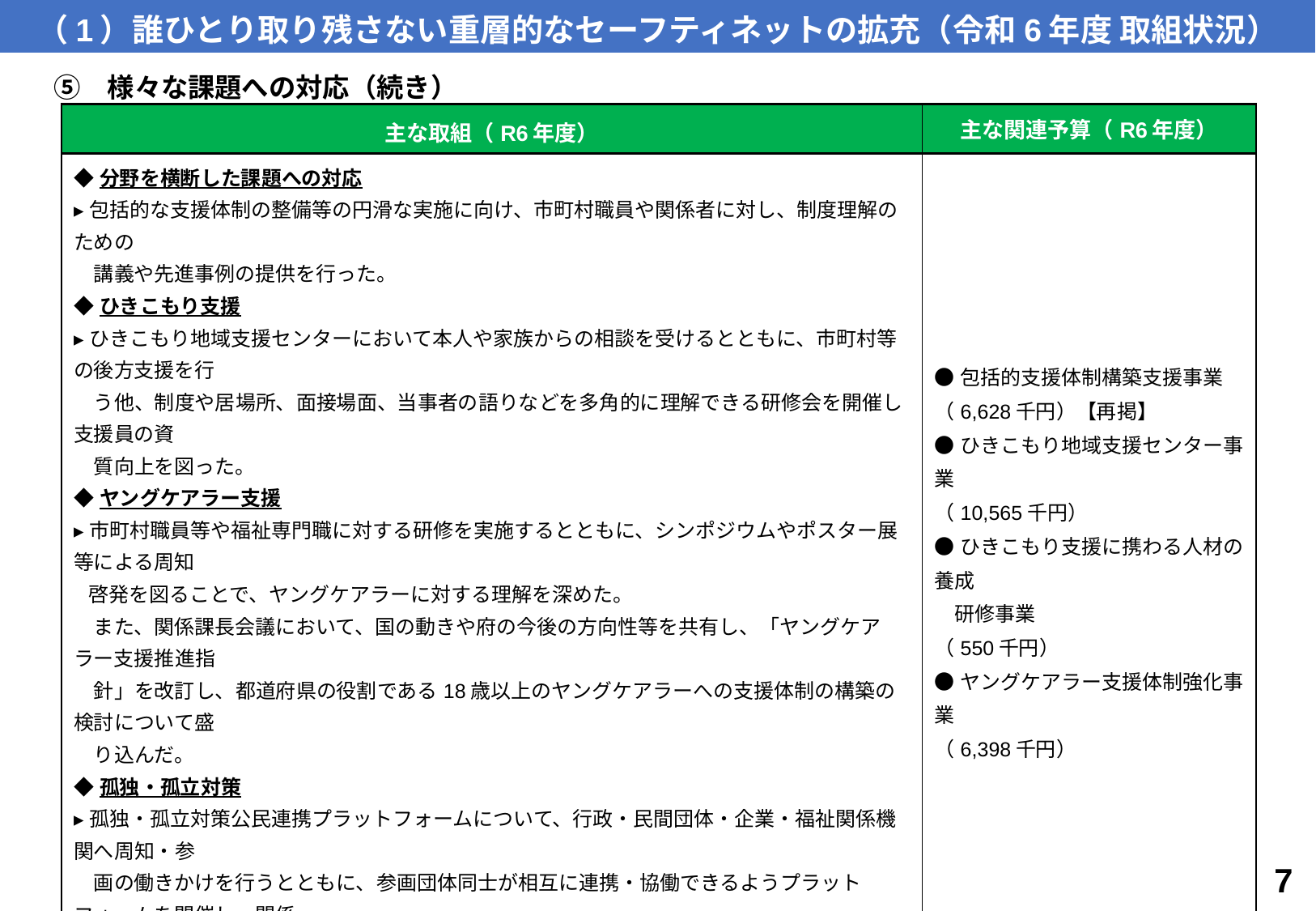

（1）誰ひとり取り残さない重層的なセーフティネットの拡充（令和6年度 取組状況）
　⑤　様々な課題への対応（続き）
| 主な取組（R6年度） | 主な関連予算（R6年度） |
| --- | --- |
| ◆分野を横断した課題への対応 ▸包括的な支援体制の整備等の円滑な実施に向け、市町村職員や関係者に対し、制度理解のための 　講義や先進事例の提供を行った。 ◆ひきこもり支援 ▸ひきこもり地域支援センターにおいて本人や家族からの相談を受けるとともに、市町村等の後方支援を行 　う他、制度や居場所、面接場面、当事者の語りなどを多角的に理解できる研修会を開催し支援員の資 　質向上を図った。 ◆ヤングケアラー支援 ▸市町村職員等や福祉専門職に対する研修を実施するとともに、シンポジウムやポスター展等による周知 啓発を図ることで、ヤングケアラーに対する理解を深めた。 　また、関係課長会議において、国の動きや府の今後の方向性等を共有し、「ヤングケアラー支援推進指 　針」を改訂し、都道府県の役割である18歳以上のヤングケアラーへの支援体制の構築の検討について盛 　り込んだ。 ◆孤独・孤立対策 ▸孤独・孤立対策公民連携プラットフォームについて、行政・民間団体・企業・福祉関係機関へ周知・参 　画の働きかけを行うとともに、参画団体同士が相互に連携・協働できるようプラットフォームを開催し、関係 　づくりを進めた。 | ●包括的支援体制構築支援事業 （6,628千円）【再掲】 ●ひきこもり地域支援センター事業 （10,565千円） ●ひきこもり支援に携わる人材の養成 　研修事業 （550千円） ●ヤングケアラー支援体制強化事業 （6,398千円） |
| 今後の方向性 |  |
| ◆引き続き、ひきこもりの課題を反映した研修を実施し、支援員資質向上を図る。 ◆ヤングケアラーの社会的認知度の向上、早期発見・把握、プラットフォームの構築、支援策の充実に取り組むとともに、18歳以上のヤングケアラーの 　支援体制の構築に取り組む。 ◆大阪府孤独・孤立対策公民連携プラットフォームへ民間団体や企業等が幅広く参画できるよう、会議や研修会等で周知していく。 |  |
7